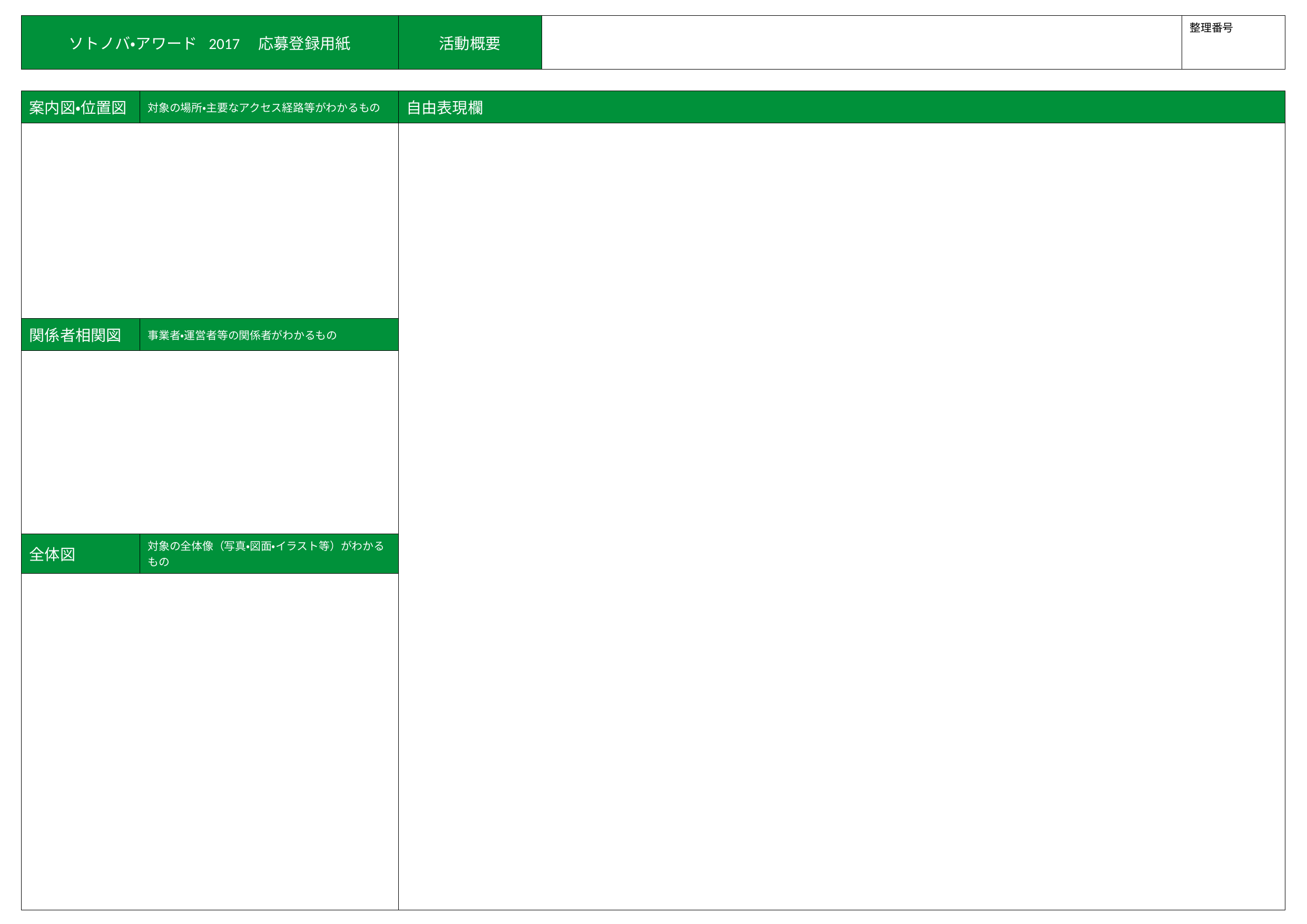

| ソトノバ・アワード 2017　応募登録用紙 | 活動概要 |  | 整理番号 |
| --- | --- | --- | --- |
|  |  |  |  |
| 案内図・位置図 | 対象の場所・主要なアクセス経路等がわかるもの | 自由表現欄 |
| --- | --- | --- |
|  |  |  |
| 関係者相関図 | 事業者・運営者等の関係者がわかるもの |  |
|  |  |  |
| 全体図 | 対象の全体像（写真・図面・イラスト等）がわかるもの |  |
|  |  |  |